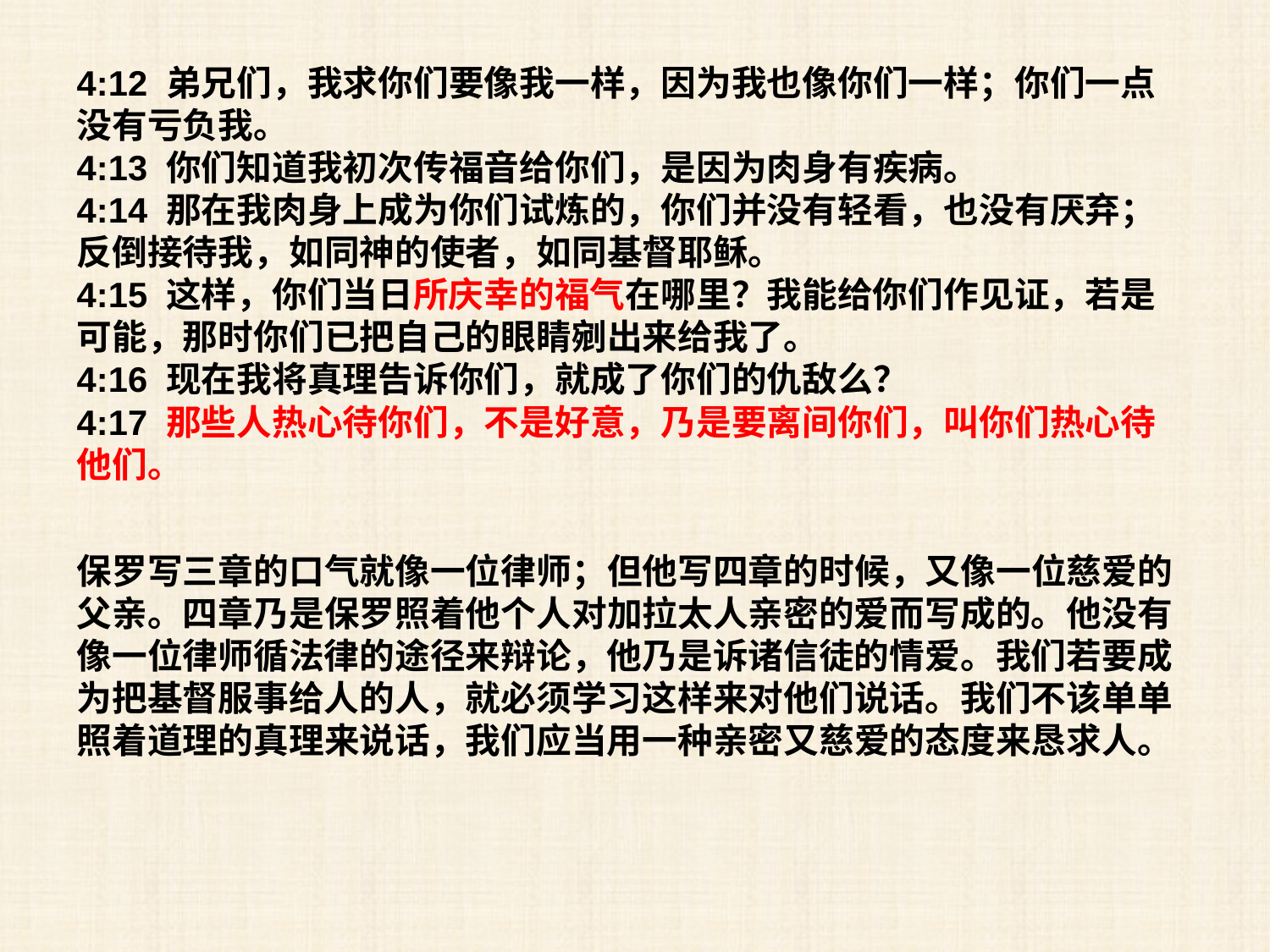

4:12 弟兄们，我求你们要像我一样，因为我也像你们一样；你们一点没有亏负我。
4:13 你们知道我初次传福音给你们，是因为肉身有疾病。
4:14 那在我肉身上成为你们试炼的，你们并没有轻看，也没有厌弃；反倒接待我，如同神的使者，如同基督耶稣。
4:15 这样，你们当日所庆幸的福气在哪里？我能给你们作见证，若是可能，那时你们已把自己的眼睛剜出来给我了。
4:16 现在我将真理告诉你们，就成了你们的仇敌么？
4:17 那些人热心待你们，不是好意，乃是要离间你们，叫你们热心待他们。
保罗写三章的口气就像一位律师；但他写四章的时候，又像一位慈爱的父亲。四章乃是保罗照着他个人对加拉太人亲密的爱而写成的。他没有像一位律师循法律的途径来辩论，他乃是诉诸信徒的情爱。我们若要成为把基督服事给人的人，就必须学习这样来对他们说话。我们不该单单照着道理的真理来说话，我们应当用一种亲密又慈爱的态度来恳求人。